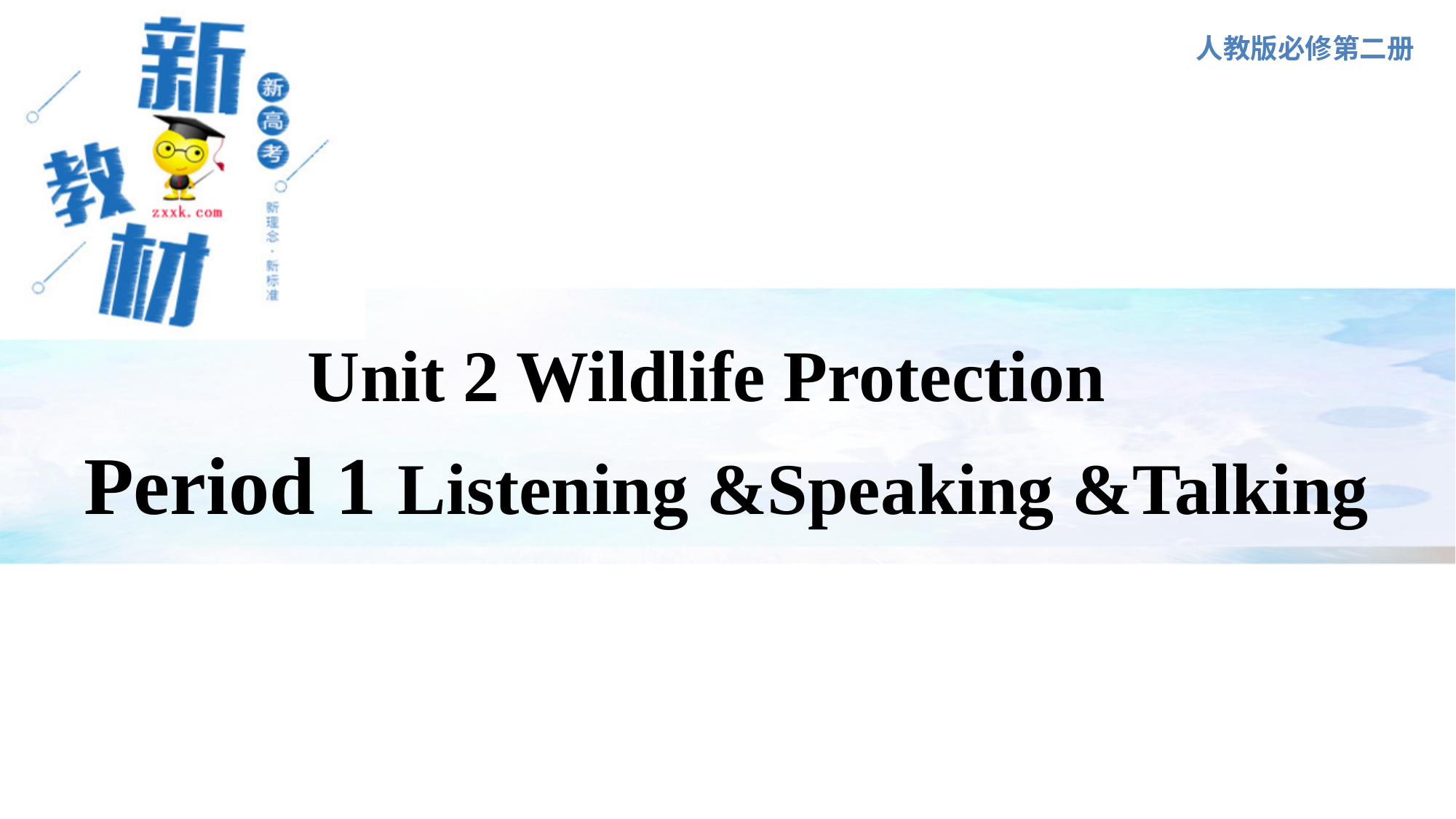

人教版必修第二册

 Period 1 Listening &Speaking &Talking
Unit 2 Wildlife Protection